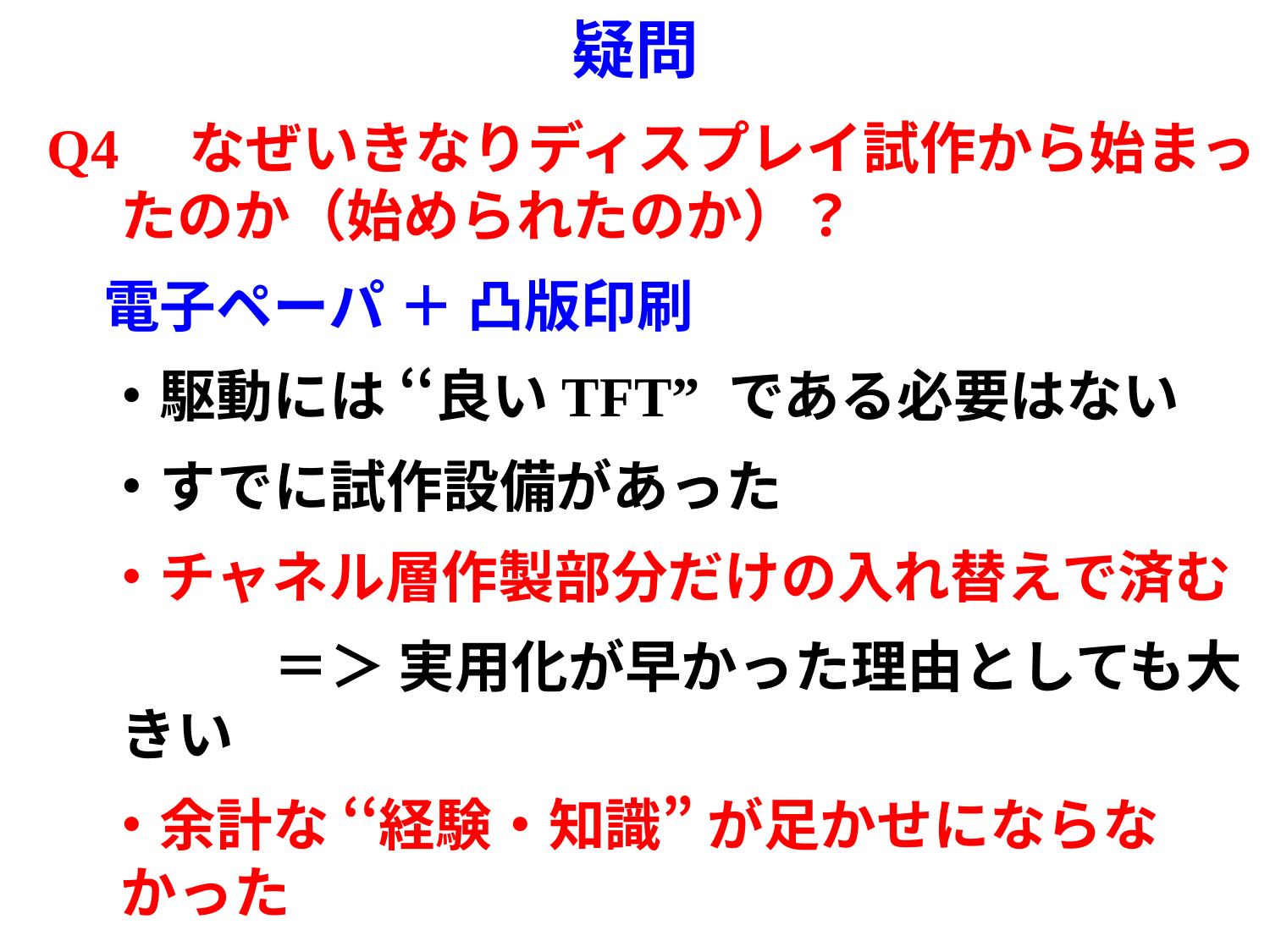

# 疑問

Q4　なぜいきなりディスプレイ試作から始まったのか（始められたのか）？
　電子ペーパ ＋ 凸版印刷
　・駆動には ‘‘良いTFT” である必要はない
　・すでに試作設備があった
　・チャネル層作製部分だけの入れ替えで済む
　　　　＝＞ 実用化が早かった理由としても大きい
　・余計な ‘‘経験・知識” が足かせにならなかった